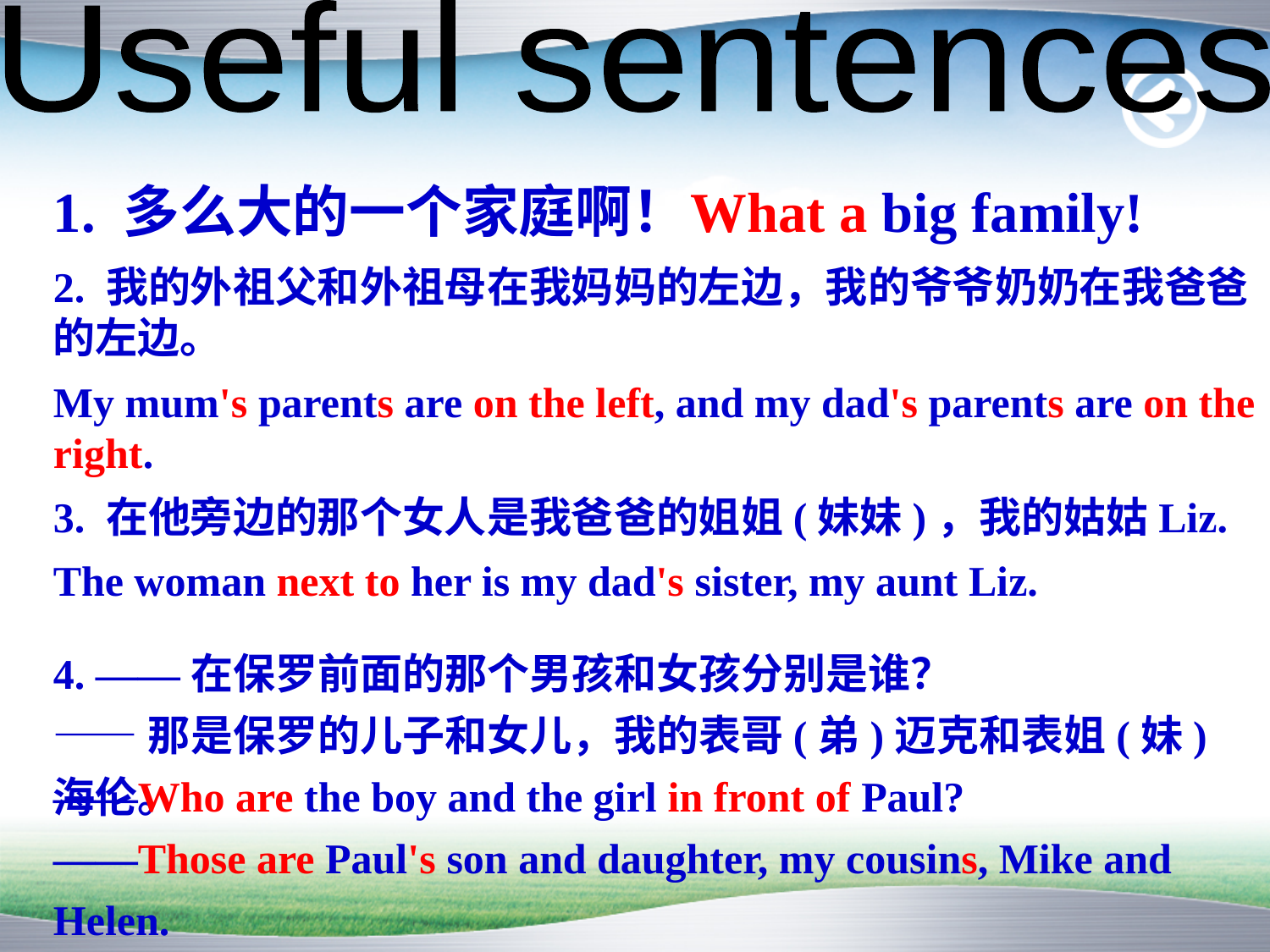

Useful sentences
1. 多么大的一个家庭啊！
  What a big family!
2. 我的外祖父和外祖母在我妈妈的左边，我的爷爷奶奶在我爸爸的左边。
My mum's parents are on the left, and my dad's parents are on the right.
3. 在他旁边的那个女人是我爸爸的姐姐(妹妹)，我的姑姑Liz.
The woman next to her is my dad's sister, my aunt Liz.
4. ——在保罗前面的那个男孩和女孩分别是谁？
——那是保罗的儿子和女儿，我的表哥(弟)迈克和表姐(妹)海伦。
——Who are the boy and the girl in front of Paul?
——Those are Paul's son and daughter, my cousins, Mike and Helen.